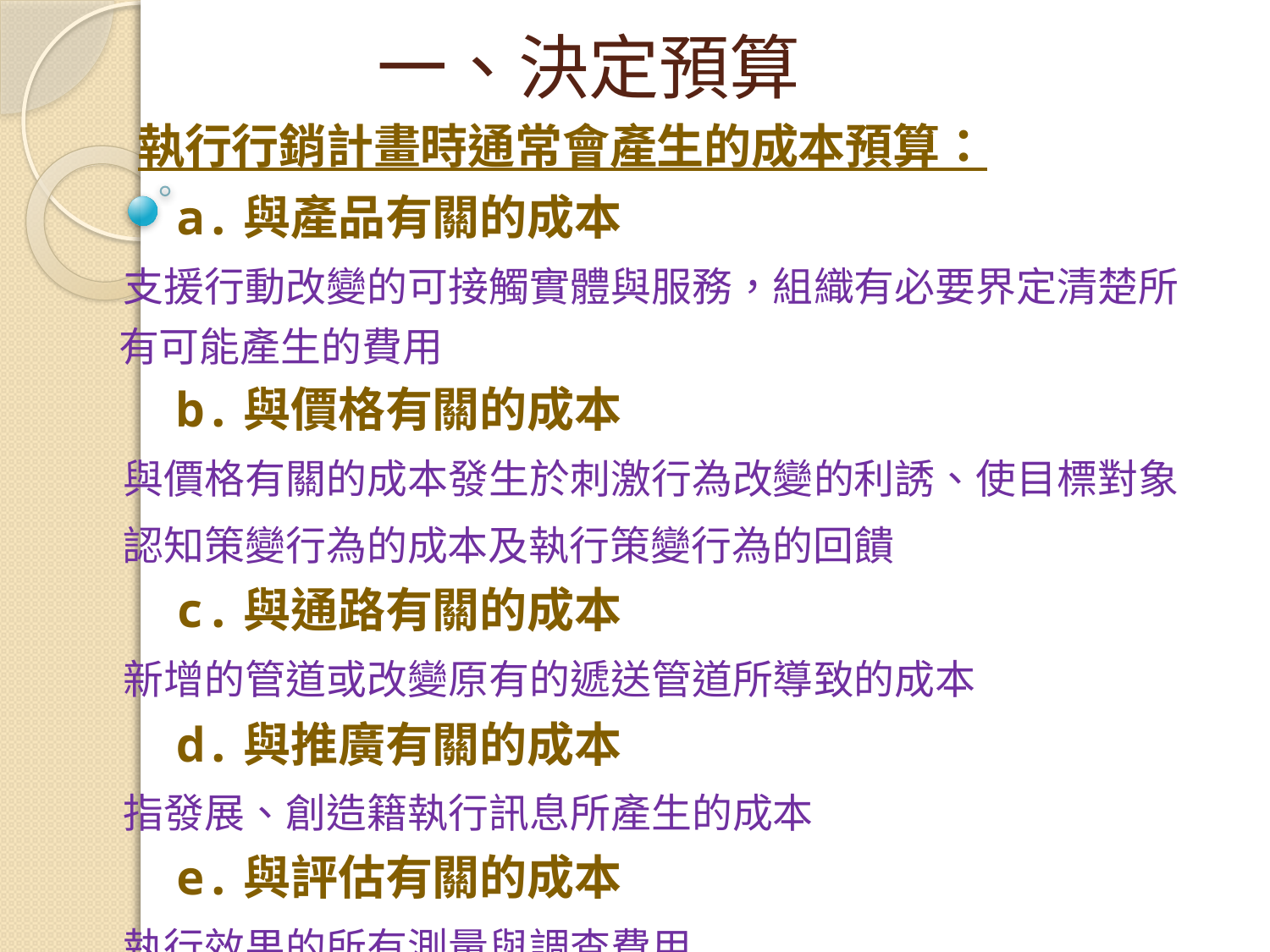

# 一、決定預算
  執行行銷計畫時通常會產生的成本預算：
   a.與產品有關的成本
  支援行動改變的可接觸實體與服務，組織有必要界定清楚所
  有可能產生的費用
   b.與價格有關的成本
  與價格有關的成本發生於刺激行為改變的利誘、使目標對象
  認知策變行為的成本及執行策變行為的回饋
   c.與通路有關的成本
  新增的管道或改變原有的遞送管道所導致的成本
   d.與推廣有關的成本
  指發展、創造籍執行訊息所產生的成本
   e.與評估有關的成本
  執行效果的所有測量與調查費用